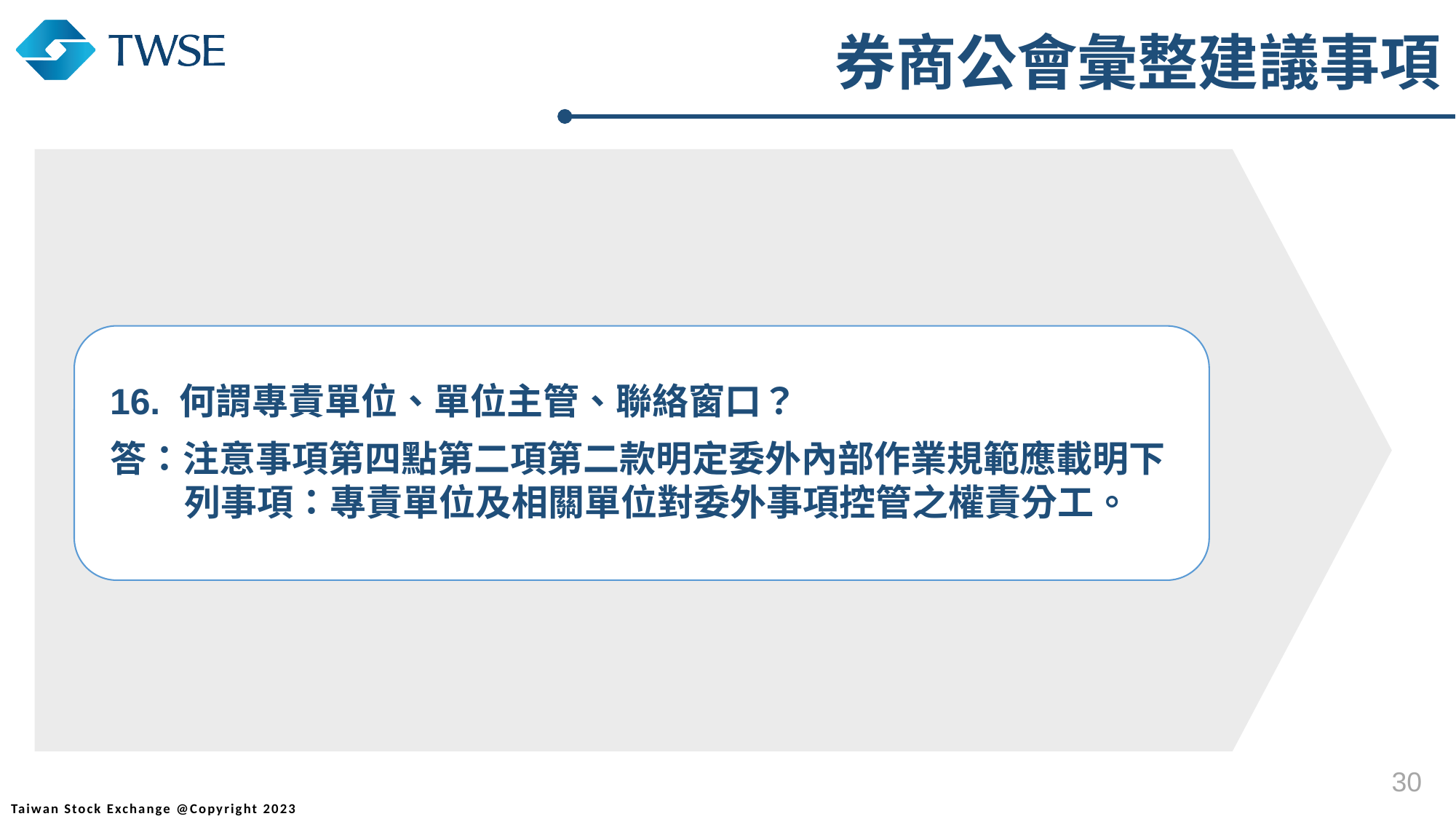

券商公會彙整建議事項

16. 何謂專責單位、單位主管、聯絡窗口？
答：注意事項第四點第二項第二款明定委外內部作業規範應載明下列事項：專責單位及相關單位對委外事項控管之權責分工。
30